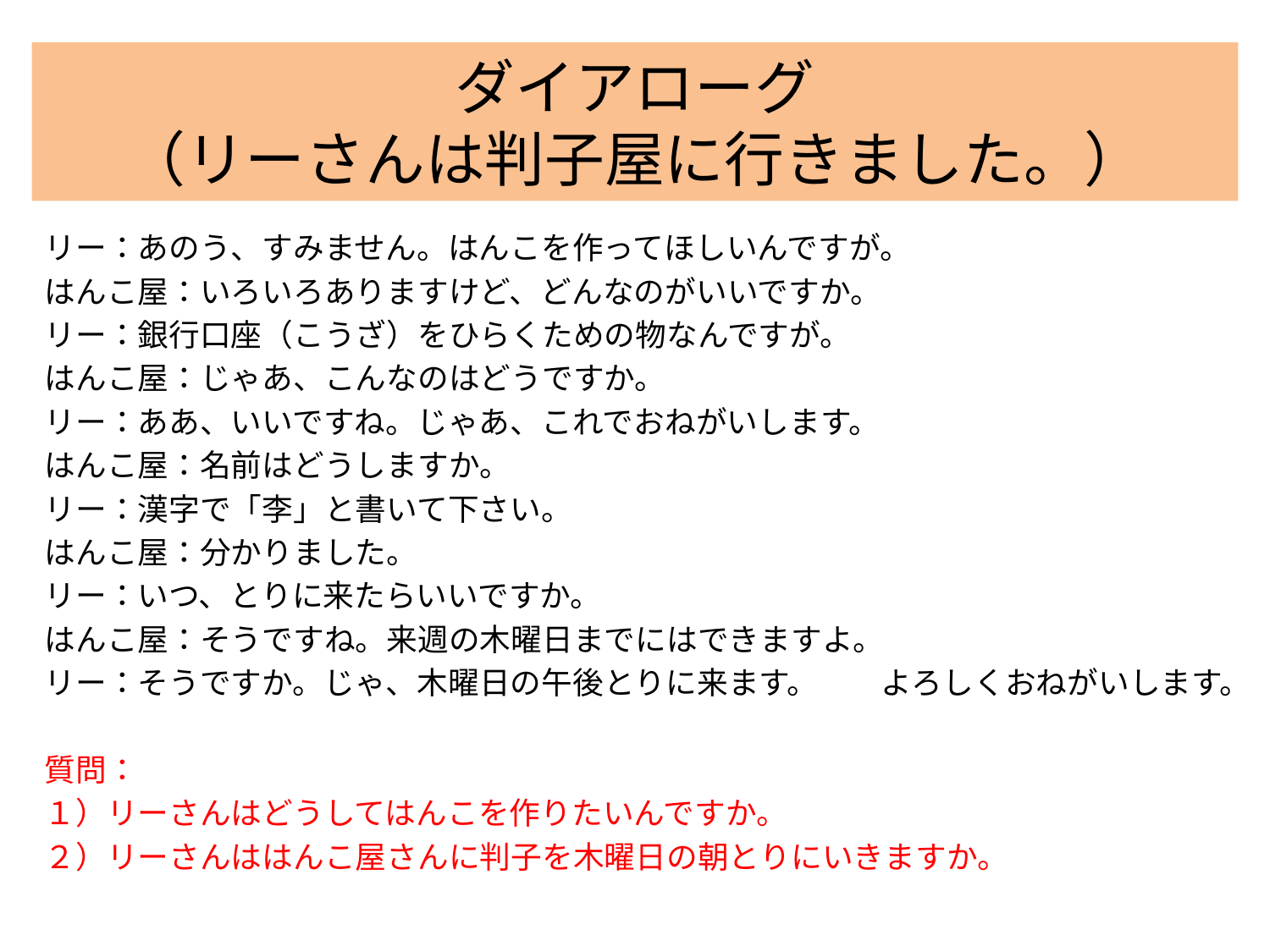

# ダイアローグ （リーさんは判子屋に行きました。）
リー：あのう、すみません。はんこを作ってほしいんですが。
はんこ屋：いろいろありますけど、どんなのがいいですか。
リー：銀行口座（こうざ）をひらくための物なんですが。
はんこ屋：じゃあ、こんなのはどうですか。
リー：ああ、いいですね。じゃあ、これでおねがいします。
はんこ屋：名前はどうしますか。
リー：漢字で「李」と書いて下さい。
はんこ屋：分かりました。
リー：いつ、とりに来たらいいですか。
はんこ屋：そうですね。来週の木曜日までにはできますよ。
リー：そうですか。じゃ、木曜日の午後とりに来ます。　　よろしくおねがいします。

質問：
１）リーさんはどうしてはんこを作りたいんですか。
２）リーさんははんこ屋さんに判子を木曜日の朝とりにいきますか。